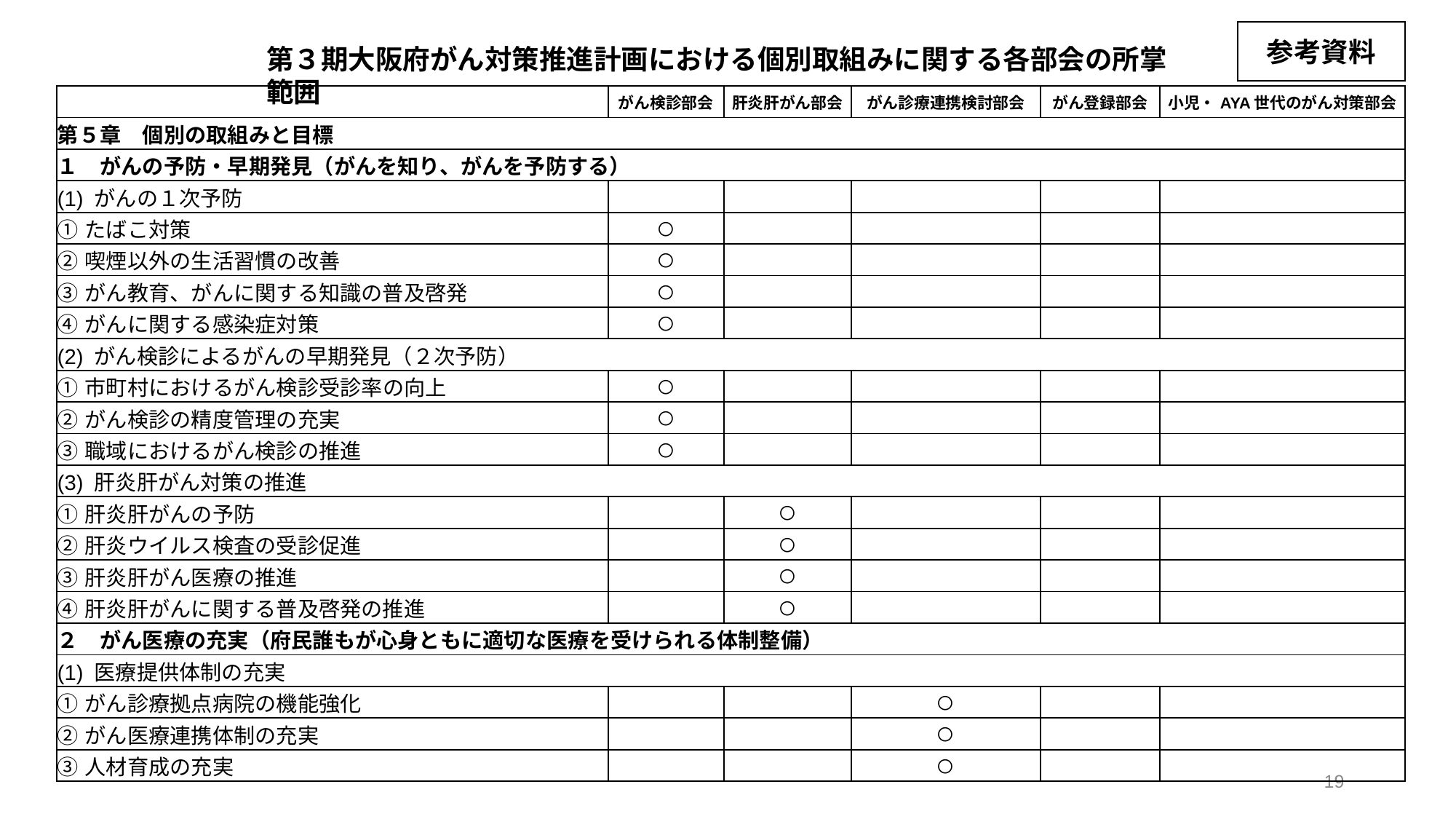

参考資料
第３期大阪府がん対策推進計画における個別取組みに関する各部会の所掌範囲
|  | がん検診部会 | 肝炎肝がん部会 | がん診療連携検討部会 | がん登録部会 | 小児・AYA世代のがん対策部会 |
| --- | --- | --- | --- | --- | --- |
| 第５章　個別の取組みと目標 |  |  |  |  |  |
| １　がんの予防・早期発見（がんを知り、がんを予防する） |  |  |  |  |  |
| (1) がんの１次予防 |  |  |  |  |  |
| ①たばこ対策 | 〇 |  |  |  |  |
| ②喫煙以外の生活習慣の改善 | 〇 |  |  |  |  |
| ③がん教育、がんに関する知識の普及啓発 | 〇 |  |  |  |  |
| ④がんに関する感染症対策 | 〇 |  |  |  |  |
| (2) がん検診によるがんの早期発見（２次予防） |  |  |  |  |  |
| ①市町村におけるがん検診受診率の向上 | 〇 |  |  |  |  |
| ②がん検診の精度管理の充実 | 〇 |  |  |  |  |
| ③職域におけるがん検診の推進 | 〇 |  |  |  |  |
| (3) 肝炎肝がん対策の推進 |  |  |  |  |  |
| ①肝炎肝がんの予防 |  | 〇 |  |  |  |
| ②肝炎ウイルス検査の受診促進 |  | 〇 |  |  |  |
| ③肝炎肝がん医療の推進 |  | 〇 |  |  |  |
| ④肝炎肝がんに関する普及啓発の推進 |  | 〇 |  |  |  |
| ２　がん医療の充実（府民誰もが心身ともに適切な医療を受けられる体制整備） |  |  |  |  |  |
| (1) 医療提供体制の充実 |  |  |  |  |  |
| ①がん診療拠点病院の機能強化 |  |  | 〇 |  |  |
| ②がん医療連携体制の充実 |  |  | 〇 |  |  |
| ③人材育成の充実 |  |  | 〇 |  |  |
19